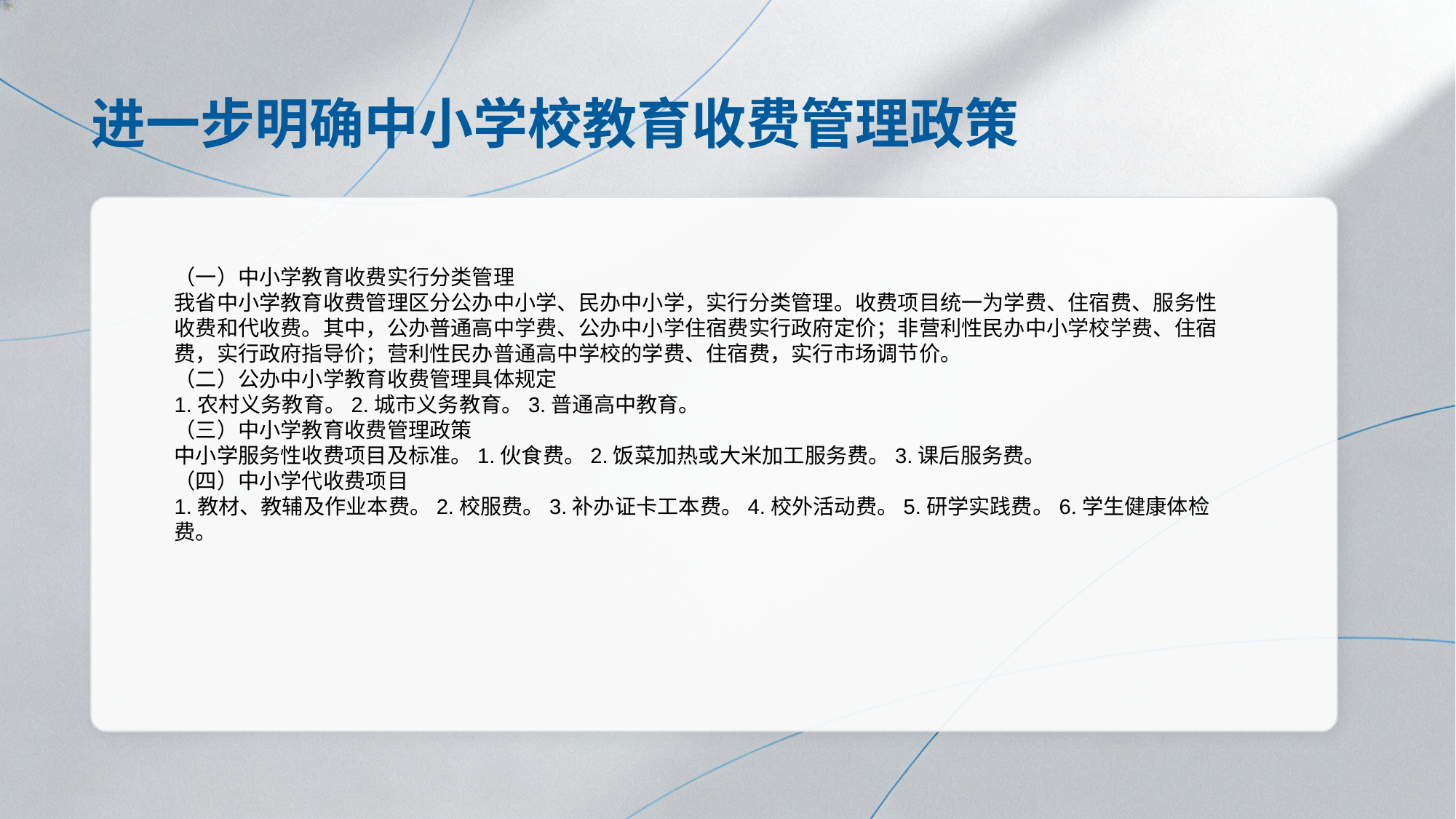

进一步明确中小学校教育收费管理政策

（一）中小学教育收费实行分类管理
我省中小学教育收费管理区分公办中小学、民办中小学，实行分类管理。收费项目统一为学费、住宿费、服务性收费和代收费。其中，公办普通高中学费、公办中小学住宿费实行政府定价；非营利性民办中小学校学费、住宿费，实行政府指导价；营利性民办普通高中学校的学费、住宿费，实行市场调节价。
（二）公办中小学教育收费管理具体规定
1.农村义务教育。2.城市义务教育。3.普通高中教育。
（三）中小学教育收费管理政策
中小学服务性收费项目及标准。1.伙食费。2.饭菜加热或大米加工服务费。3.课后服务费。
（四）中小学代收费项目
1.教材、教辅及作业本费。2.校服费。3.补办证卡工本费。4.校外活动费。5.研学实践费。6.学生健康体检费。